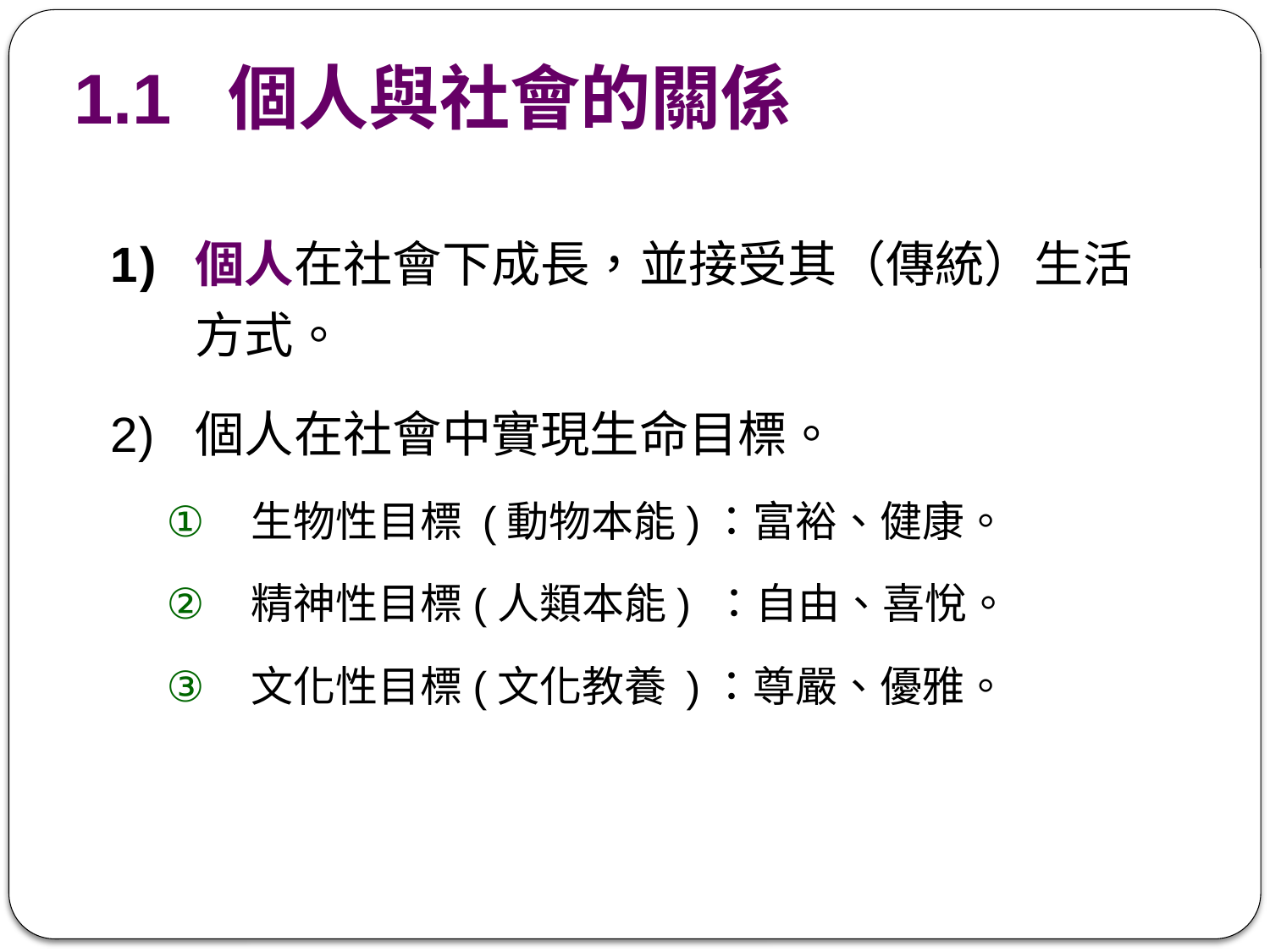

# 1.1  個人與社會的關係
個人在社會下成長，並接受其（傳統）生活方式。
個人在社會中實現生命目標。
生物性目標 (動物本能)：富裕、健康。
精神性目標(人類本能) ：自由、喜悅。
文化性目標(文化教養 )：尊嚴、優雅。
4